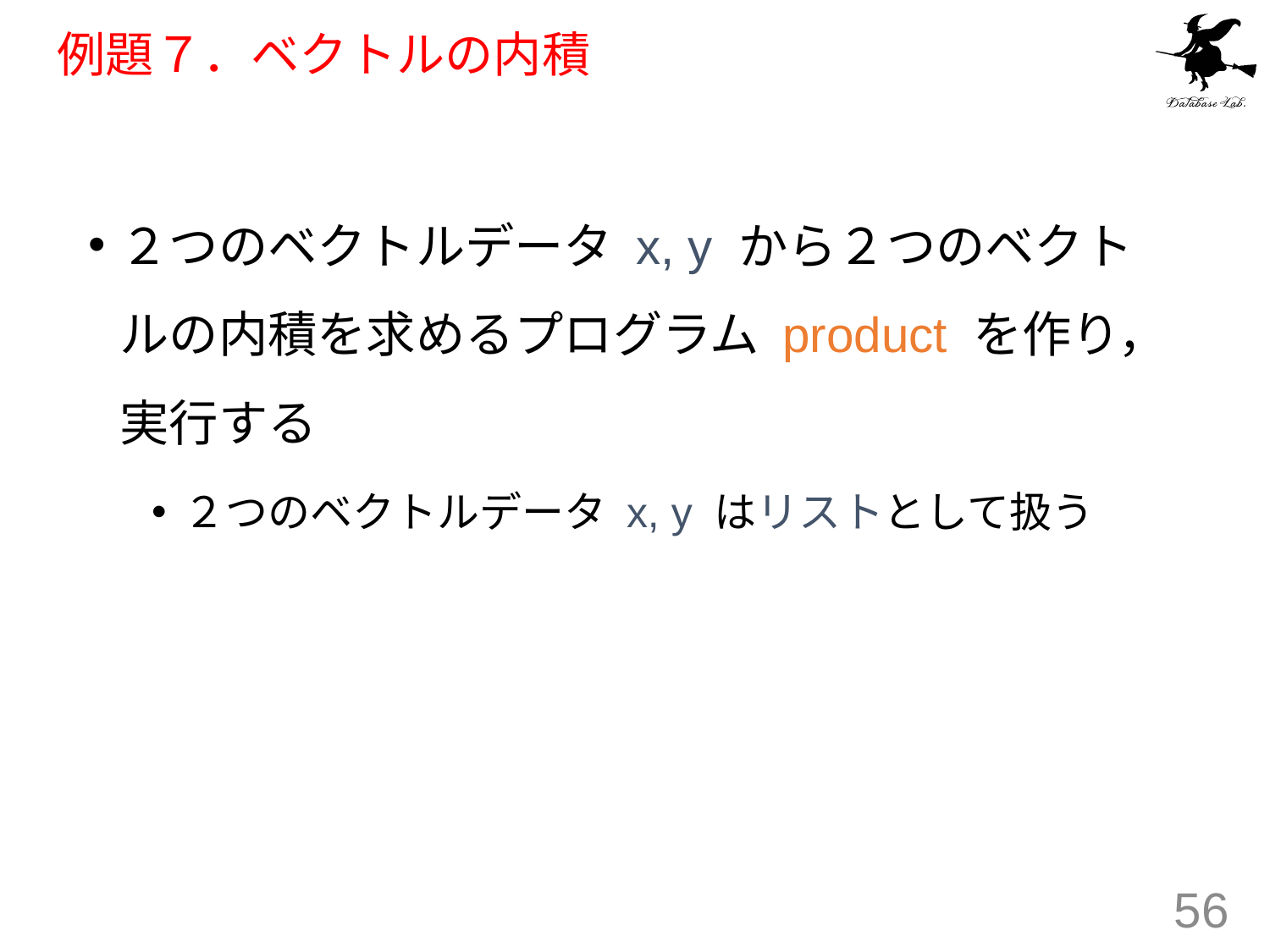

# 例題７．ベクトルの内積
２つのベクトルデータ x, y から２つのベクトルの内積を求めるプログラム product を作り，実行する
２つのベクトルデータ x, y はリストとして扱う
56